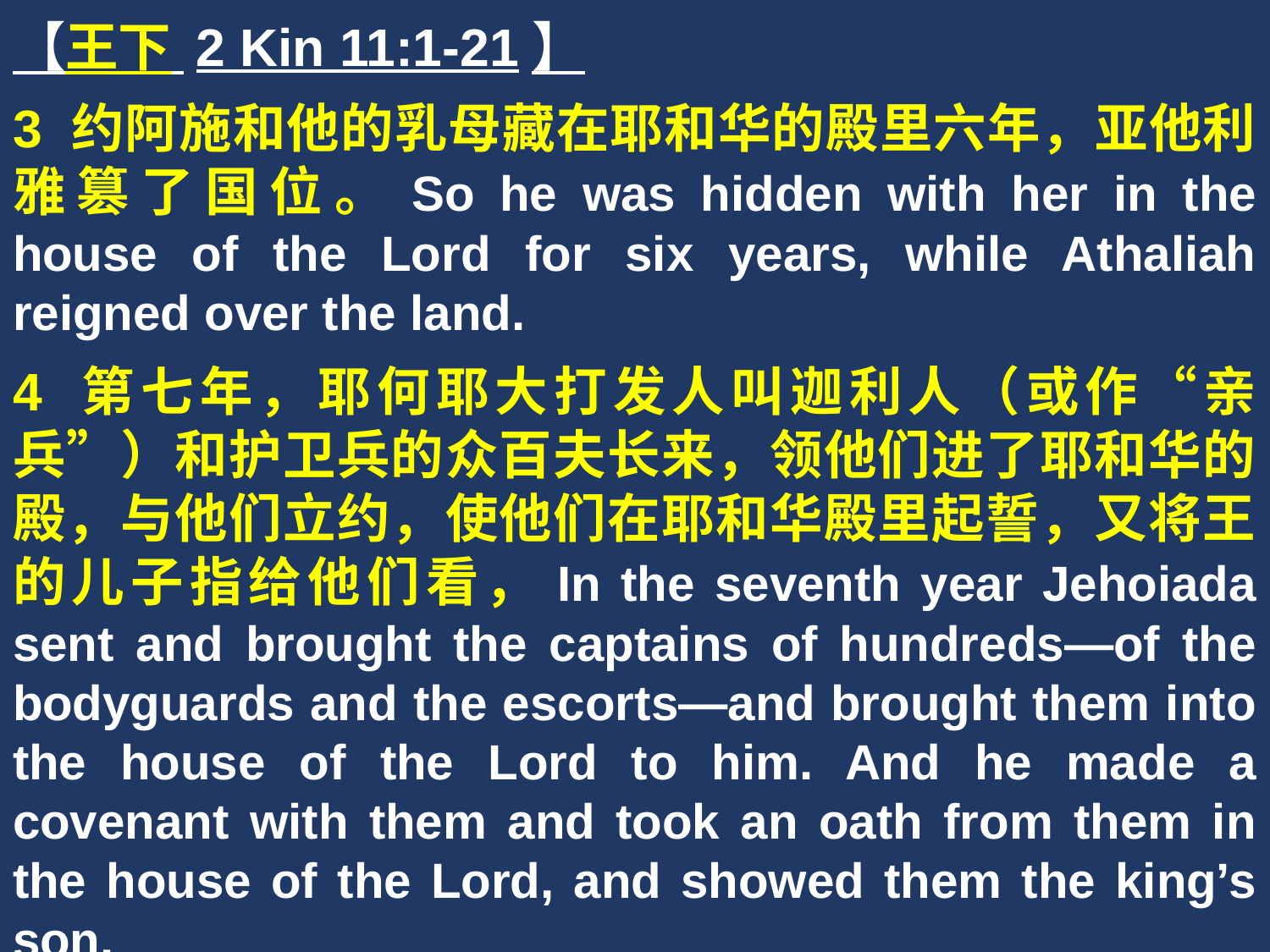

【王下 2 Kin 11:1-21】
3 约阿施和他的乳母藏在耶和华的殿里六年，亚他利雅篡了国位。So he was hidden with her in the house of the Lord for six years, while Athaliah reigned over the land.
4 第七年，耶何耶大打发人叫迦利人（或作“亲兵”）和护卫兵的众百夫长来，领他们进了耶和华的殿，与他们立约，使他们在耶和华殿里起誓，又将王的儿子指给他们看，In the seventh year Jehoiada sent and brought the captains of hundreds—of the bodyguards and the escorts—and brought them into the house of the Lord to him. And he made a covenant with them and took an oath from them in the house of the Lord, and showed them the king’s son.